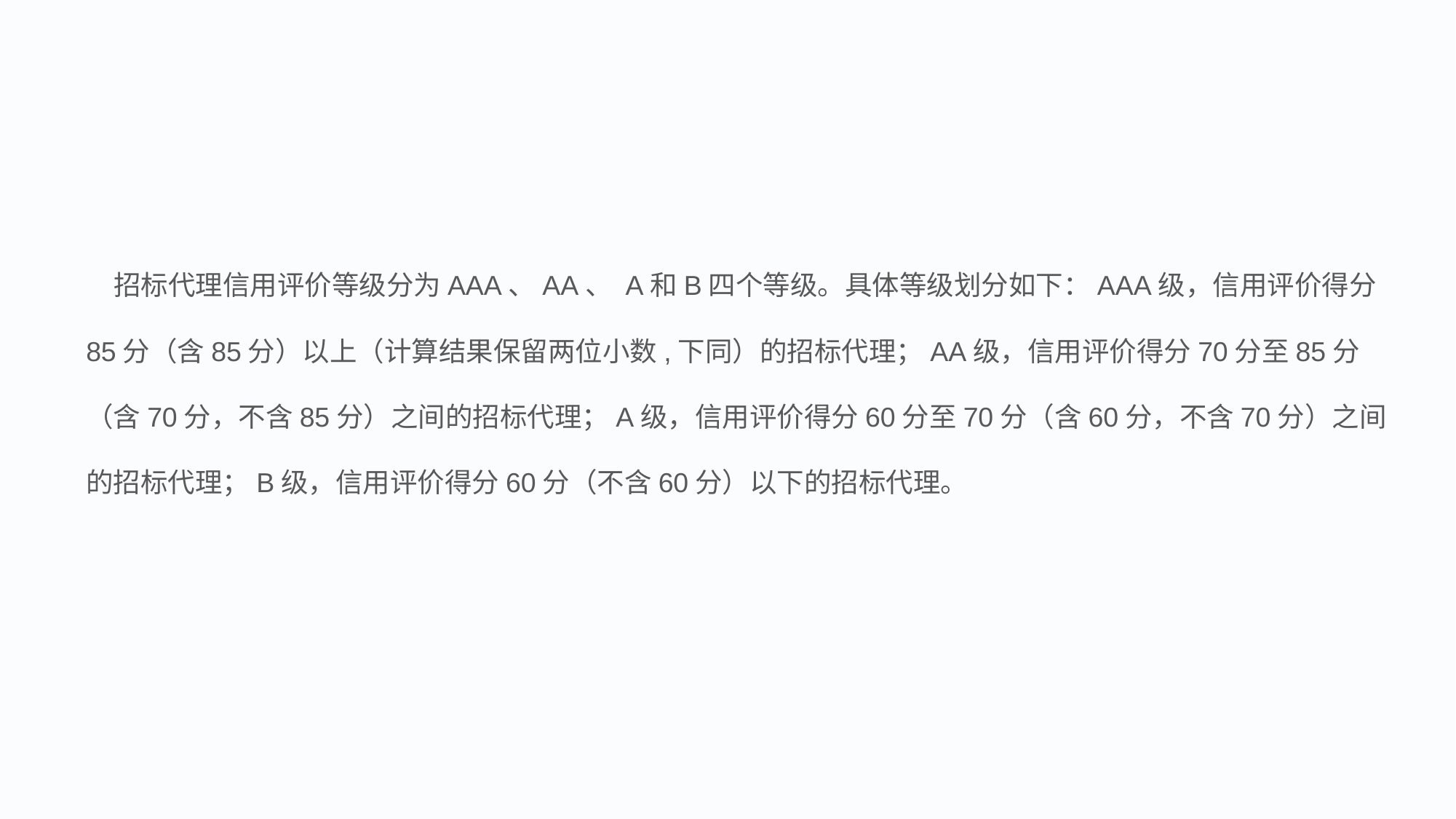

招标代理信用评价等级分为AAA、AA、 A和B四个等级。具体等级划分如下：AAA级，信用评价得分85分（含85分）以上（计算结果保留两位小数,下同）的招标代理；AA级，信用评价得分70分至85分（含70分，不含85分）之间的招标代理；A级，信用评价得分60分至70分（含60分，不含70分）之间的招标代理；B级，信用评价得分60分（不含60分）以下的招标代理。